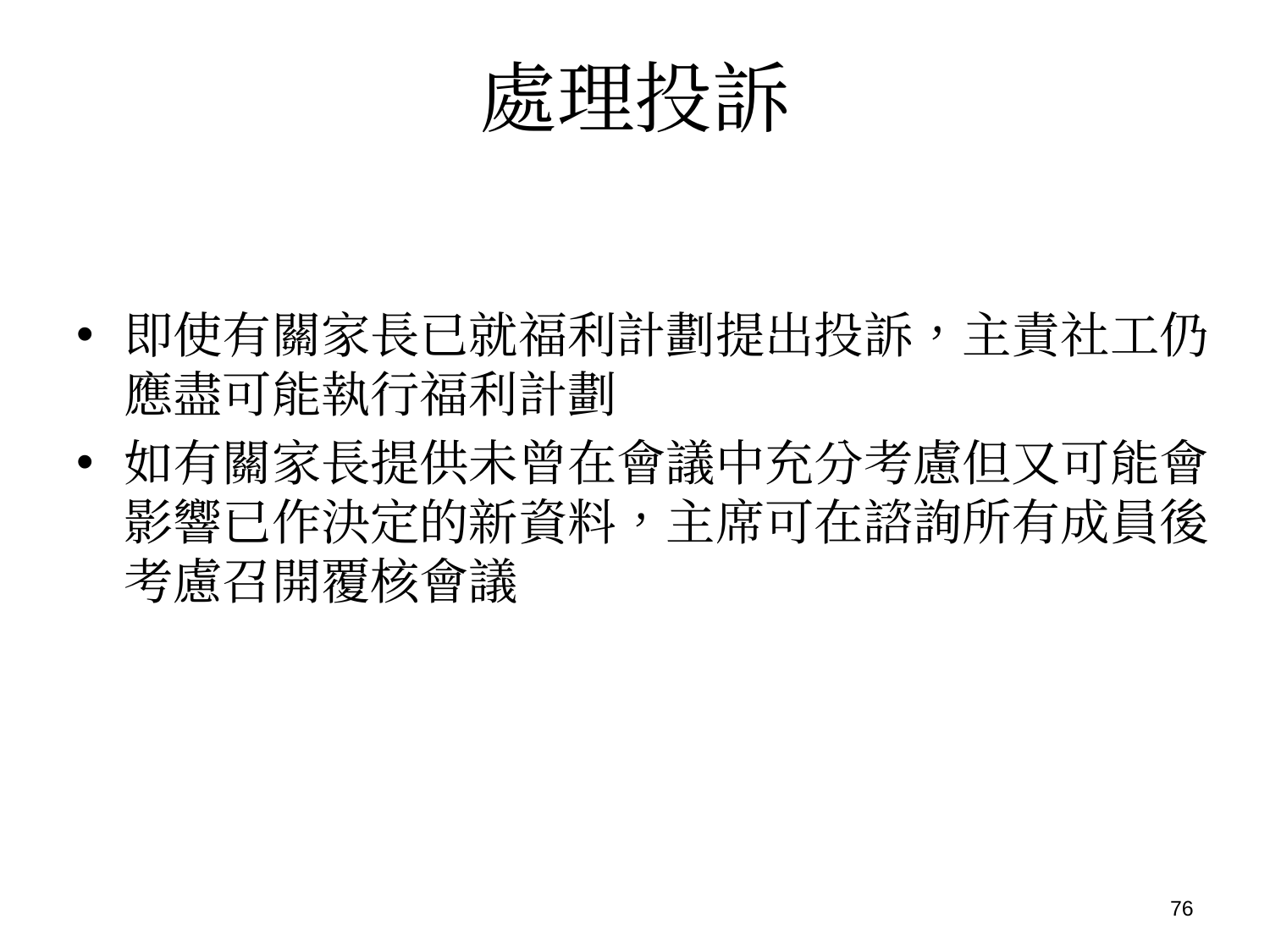

# 處理投訴

即使有關家長已就福利計劃提出投訴，主責社工仍應盡可能執行福利計劃
如有關家長提供未曾在會議中充分考慮但又可能會影響已作決定的新資料，主席可在諮詢所有成員後考慮召開覆核會議

76